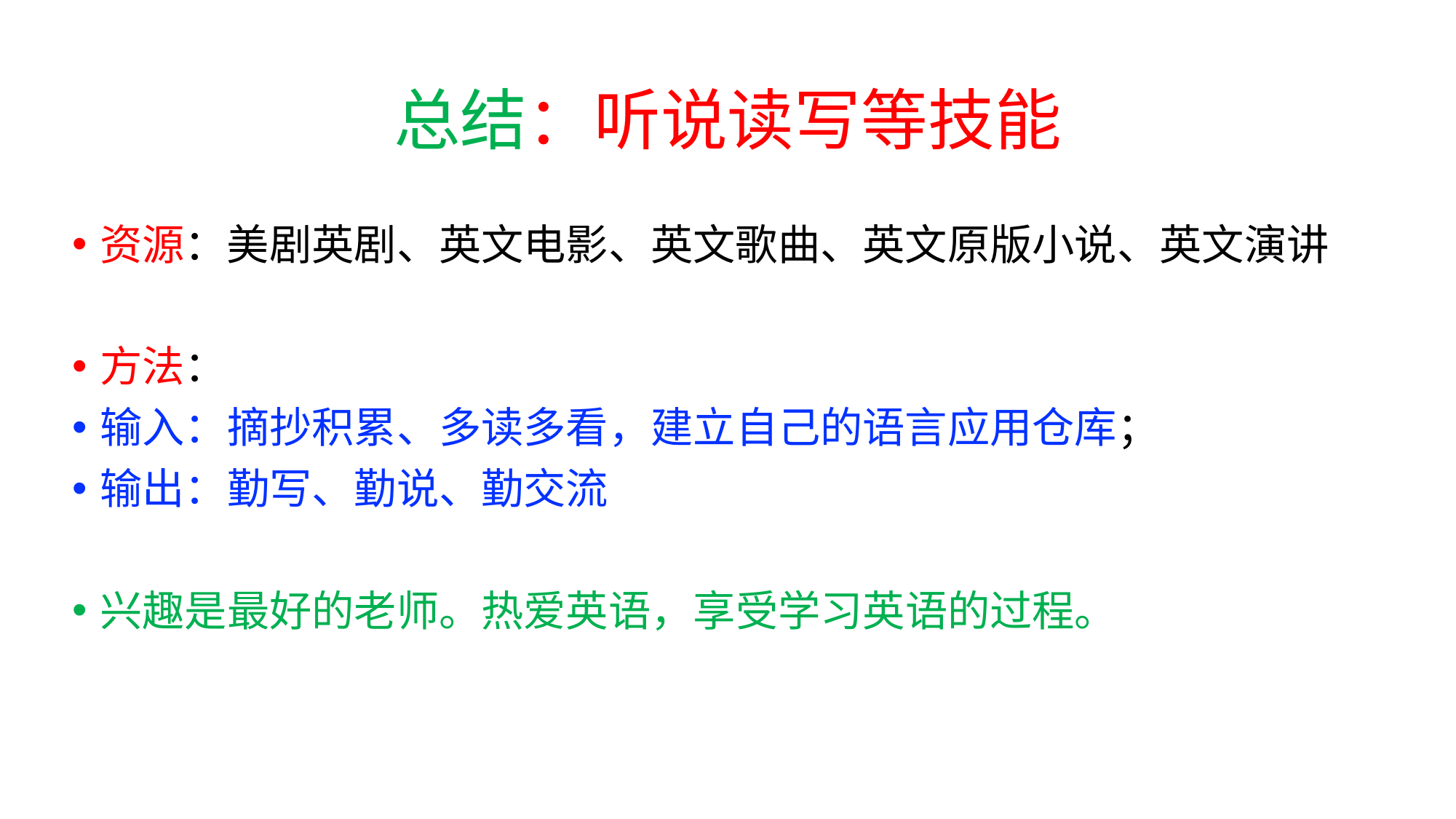

# 总结：听说读写等技能
资源：美剧英剧、英文电影、英文歌曲、英文原版小说、英文演讲

方法：
输入：摘抄积累、多读多看，建立自己的语言应用仓库；
输出：勤写、勤说、勤交流

兴趣是最好的老师。热爱英语，享受学习英语的过程。